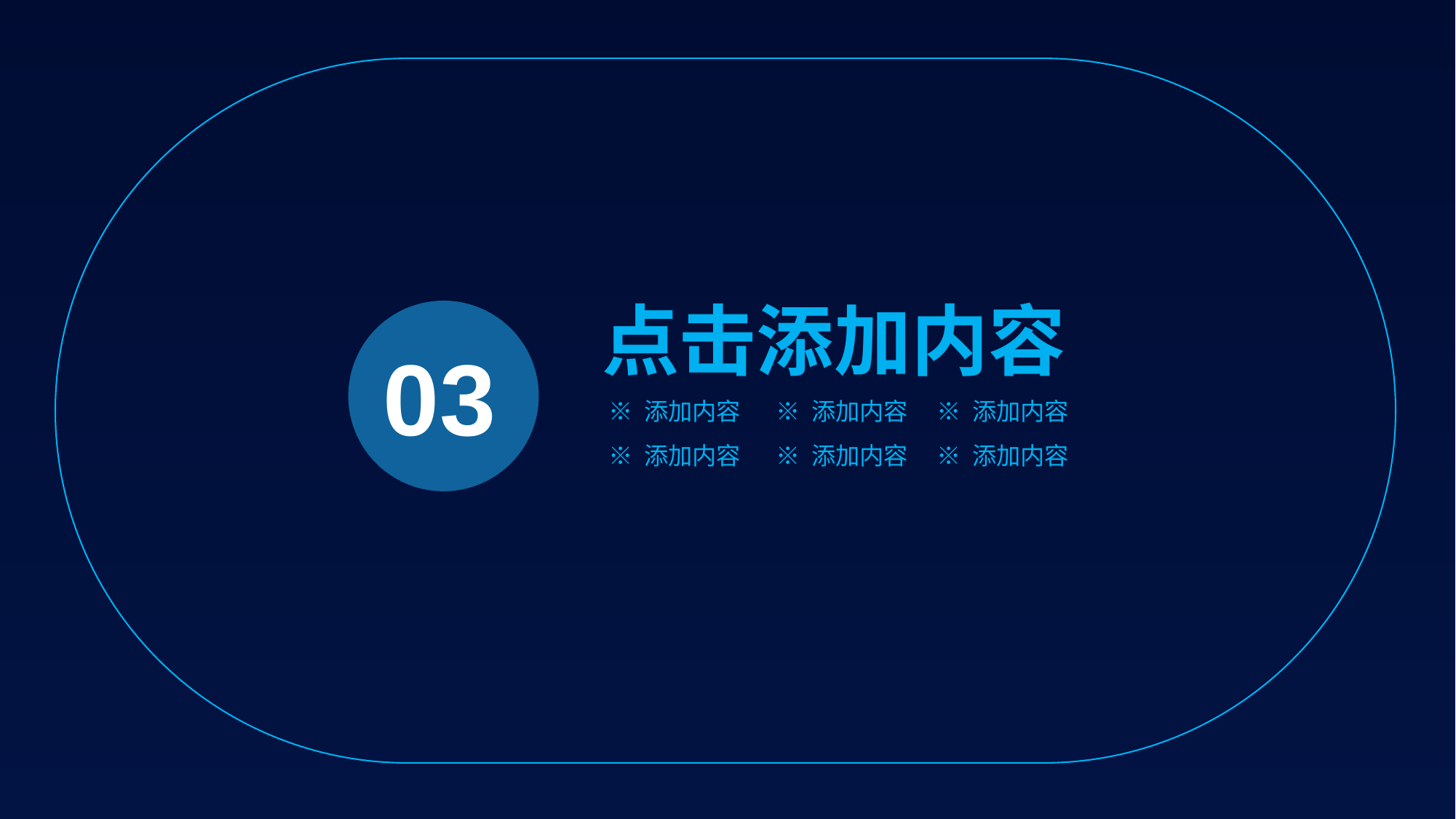

点击添加内容

03
※ 添加内容
※ 添加内容
※ 添加内容
※ 添加内容
※ 添加内容
※ 添加内容